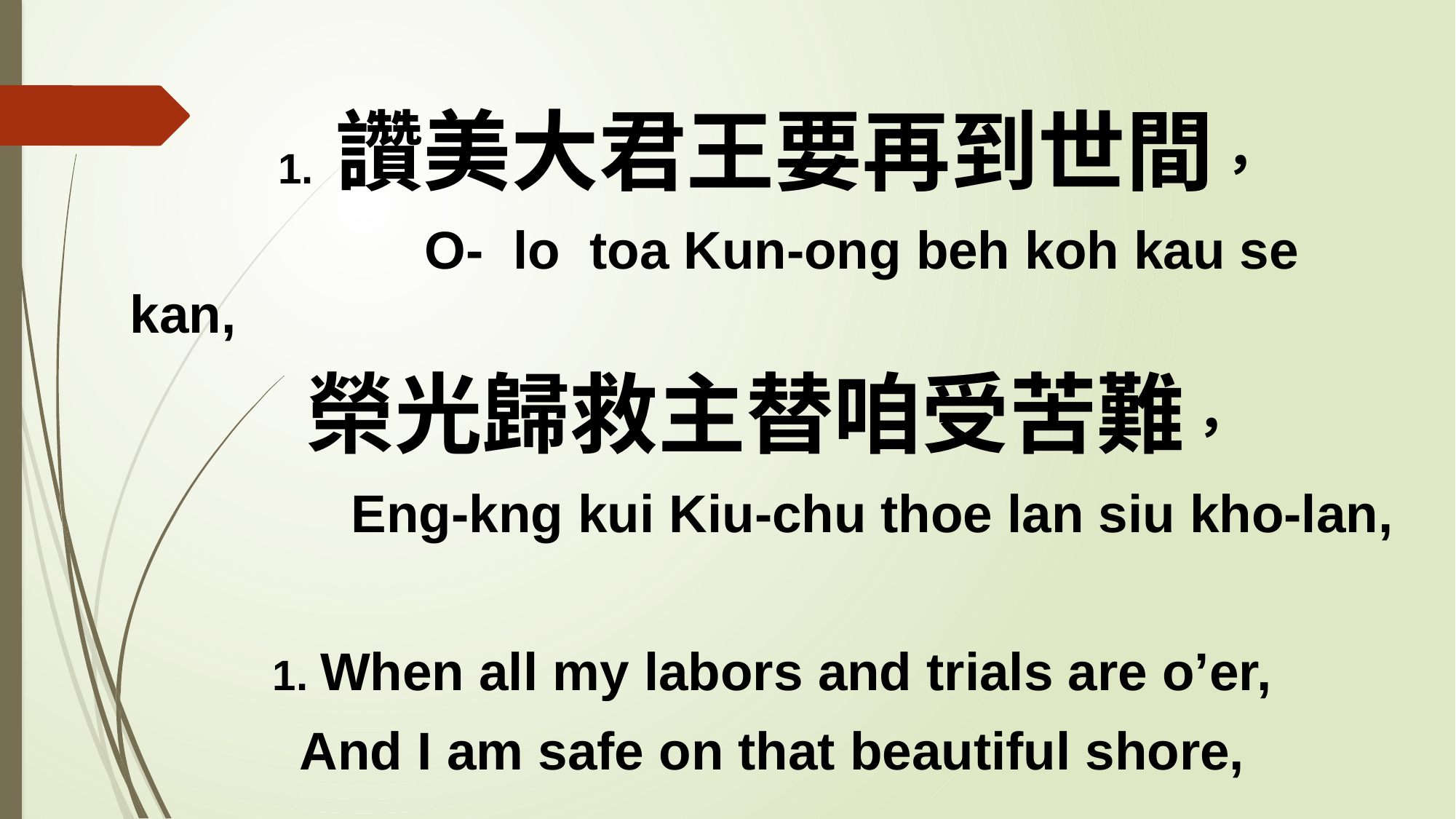

1. 讚美大君王要再到世間，
                    O-  lo  toa Kun-ong beh koh kau se kan,
榮光歸救主替咱受苦難，
               Eng-kng kui Kiu-chu thoe lan siu kho-lan,

1. When all my labors and trials are o’er,
And I am safe on that beautiful shore,